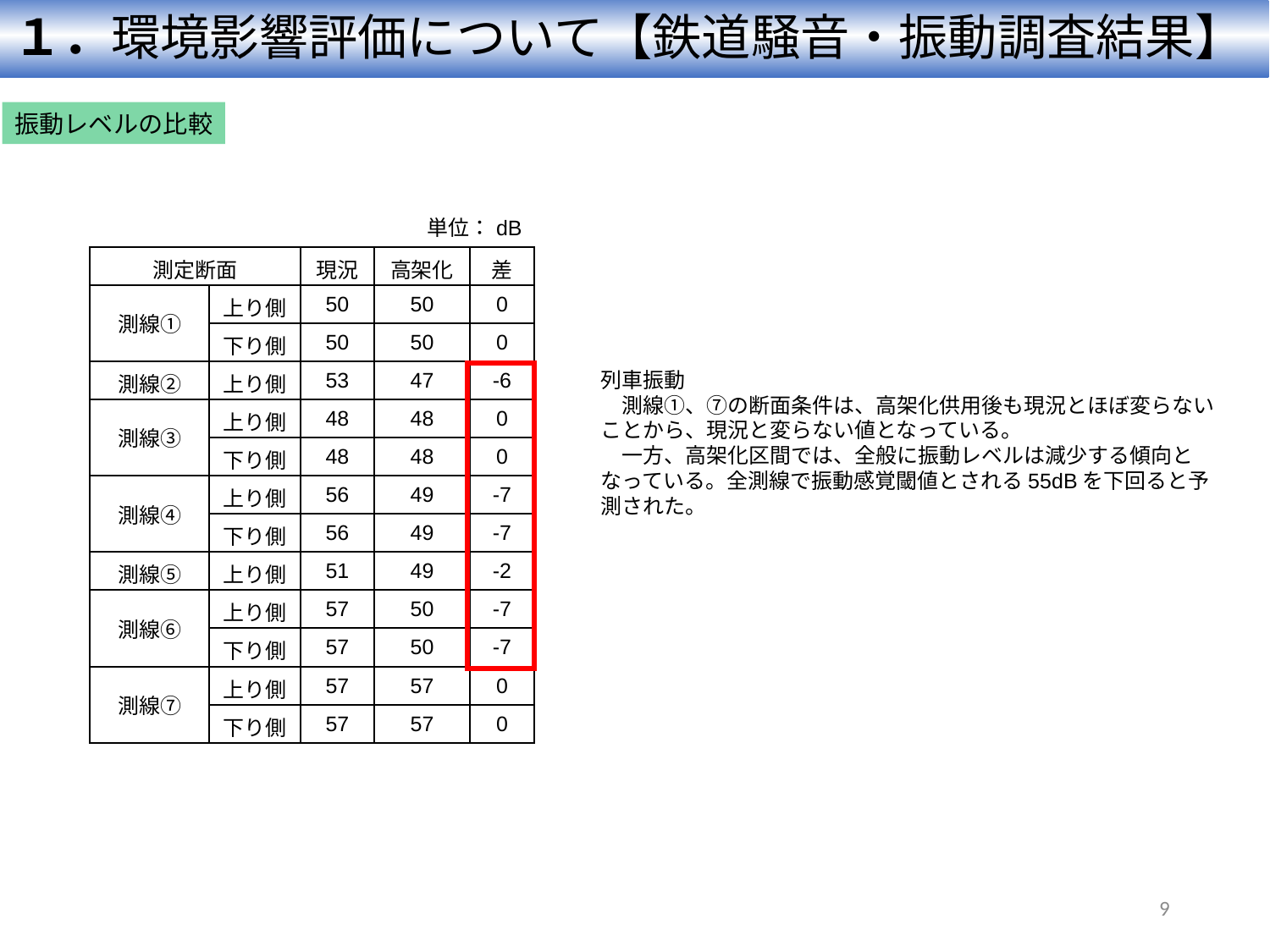

１．環境影響評価について【鉄道騒音・振動調査結果】
振動レベルの比較
単位：dB
| 測定断面 |  | 現況 | 高架化 | 差 |
| --- | --- | --- | --- | --- |
| 測線① | 上り側 | 50 | 50 | 0 |
|  | 下り側 | 50 | 50 | 0 |
| 測線② | 上り側 | 53 | 47 | -6 |
| 測線③ | 上り側 | 48 | 48 | 0 |
|  | 下り側 | 48 | 48 | 0 |
| 測線④ | 上り側 | 56 | 49 | -7 |
|  | 下り側 | 56 | 49 | -7 |
| 測線⑤ | 上り側 | 51 | 49 | -2 |
| 測線⑥ | 上り側 | 57 | 50 | -7 |
|  | 下り側 | 57 | 50 | -7 |
| 測線⑦ | 上り側 | 57 | 57 | 0 |
|  | 下り側 | 57 | 57 | 0 |
列車振動
　測線①、⑦の断面条件は、高架化供用後も現況とほぼ変らないことから、現況と変らない値となっている。
　一方、高架化区間では、全般に振動レベルは減少する傾向となっている。全測線で振動感覚閾値とされる55dBを下回ると予測された。

9